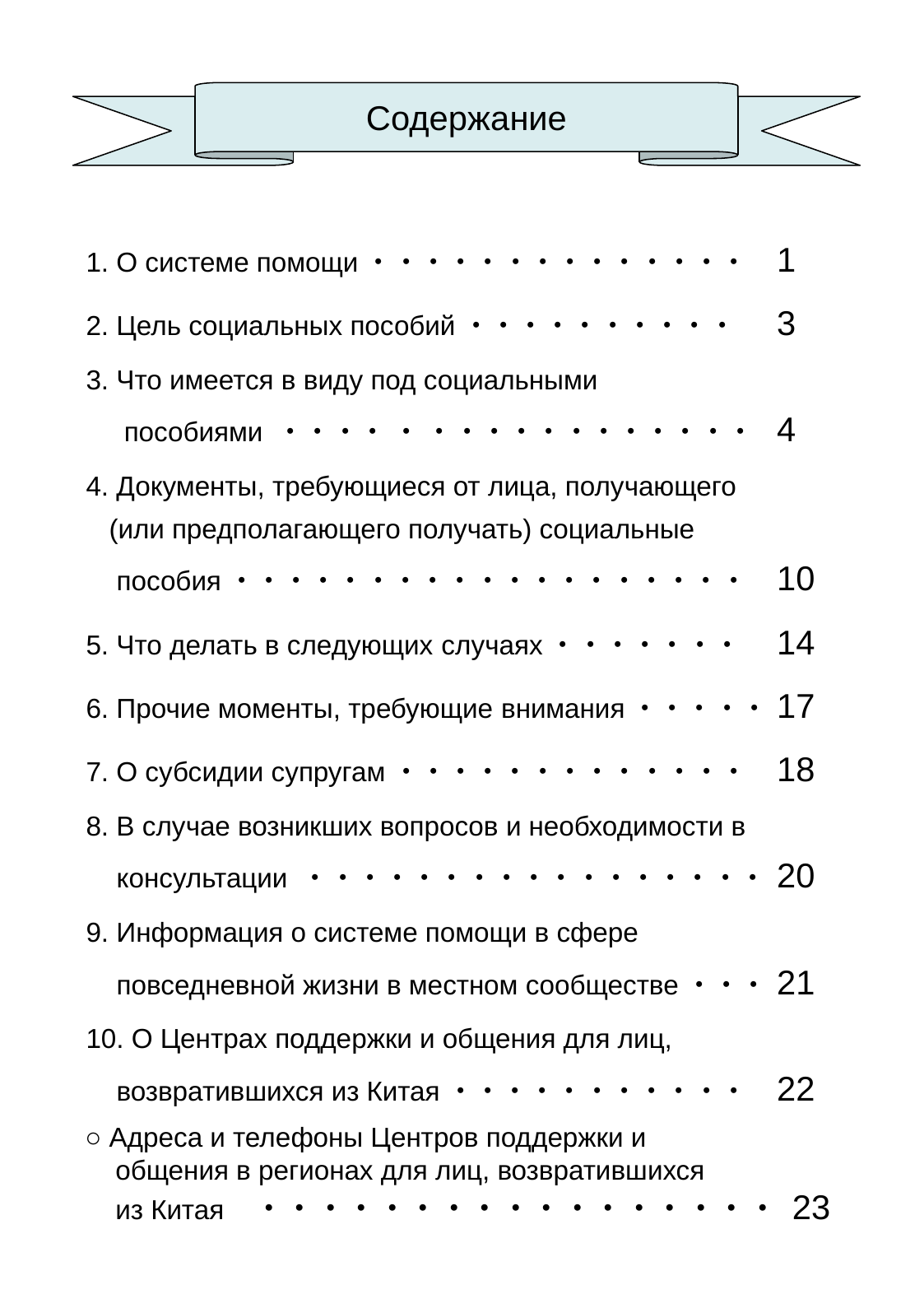

Содержание
1. О системе помощи・・・・・・・・・・・・・・  	1
2. Цель социальных пособий・・・・・・・・・・  	3
3. Что имеется в виду под социальными
     пособиями ・・・・ ・ ・・・・・・・・・・・・  	4
4. Документы, требующиеся от лица, получающего
   (или предполагающего получать) социальные
    пособия・・・・・・・・・・・・・・・・・・・ 	10
5. Что делать в следующих случаях・・・・・・・	14
6. Прочие моменты, требующие внимания・・・・・ 	17
7. О субсидии супругам・・・・・・・・・・・・・ 	18
8. В случае возникших вопросов и необходимости в
    консультации ・・・・・・・・・・・・・・・・・ 	20
9. Информация о системе помощи в сфере
    повседневной жизни в местном сообществе・・・ 	21
10. О Центрах поддержки и общения для лиц,
    возвратившихся из Китая・・・・・・・・・・・ 	22
○ Адреса и телефоны Центров поддержки и
    общения в регионах для лиц, возвратившихся
    из Китая   ・・・・・・・・・・・・・・・・・ 23